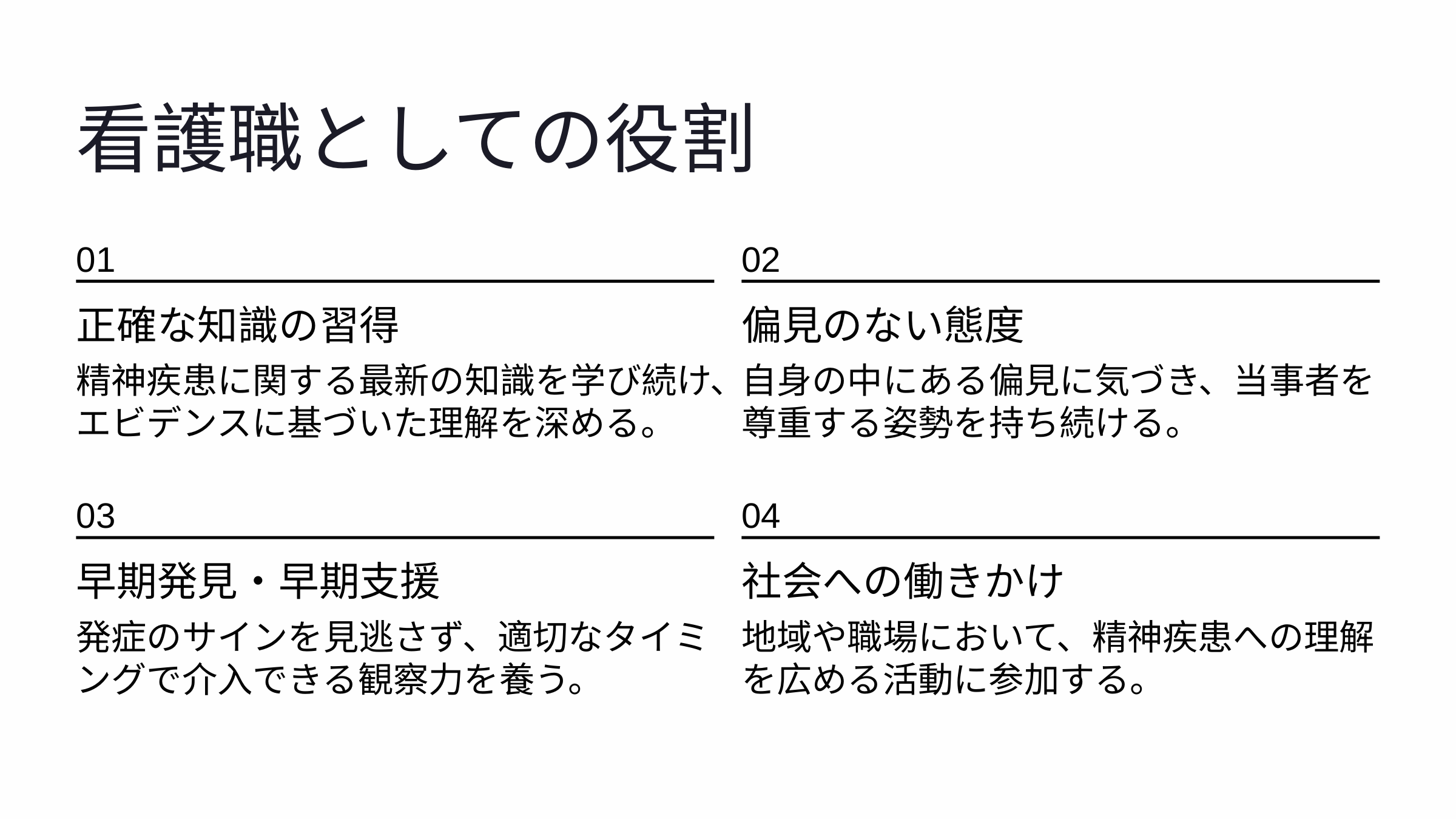

看護職としての役割
01
02

正確な知識の習得
偏見のない態度
精神疾患に関する最新の知識を学び続け、エビデンスに基づいた理解を深める。
自身の中にある偏見に気づき、当事者を尊重する姿勢を持ち続ける。
03
04

早期発見・早期支援
社会への働きかけ
発症のサインを見逃さず、適切なタイミングで介入できる観察力を養う。
地域や職場において、精神疾患への理解を広める活動に参加する。